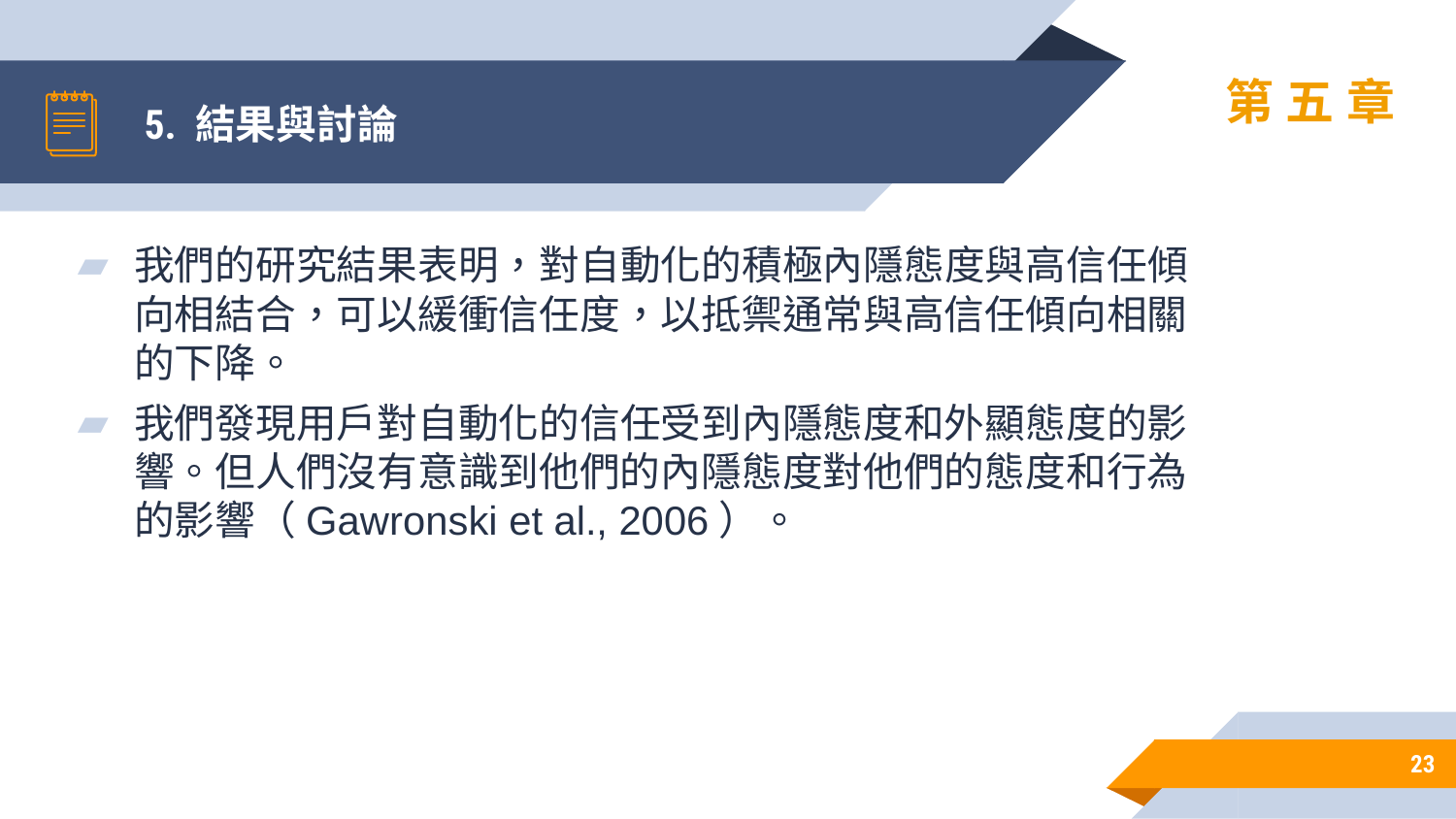

# 5. 結果與討論
第五章

我們的研究結果表明，對自動化的積極內隱態度與高信任傾向相結合，可以緩衝信任度，以抵禦通常與高信任傾向相關的下降。
我們發現用戶對自動化的信任受到內隱態度和外顯態度的影響。但人們沒有意識到他們的內隱態度對他們的態度和行為的影響（Gawronski et al., 2006）。
23